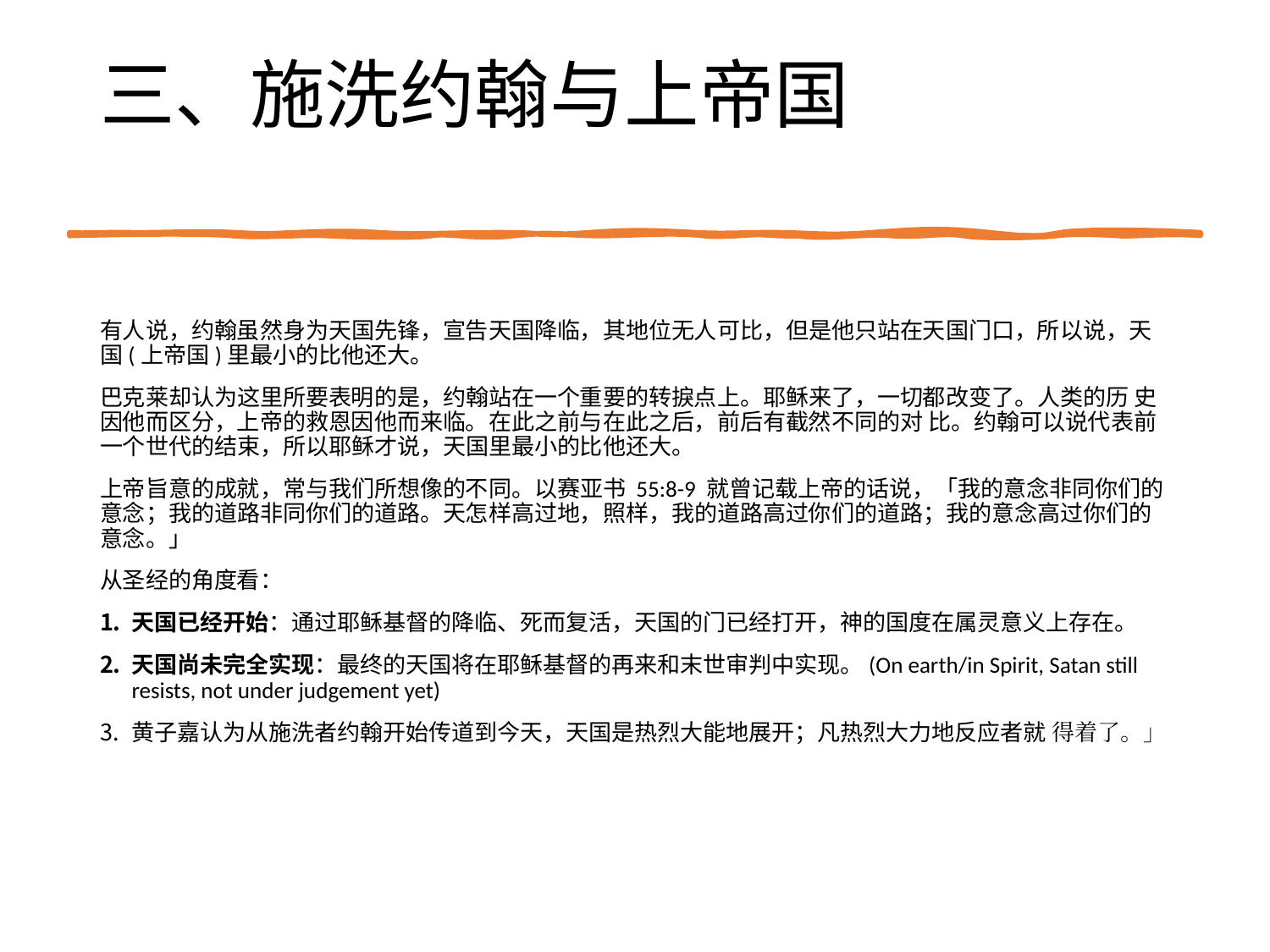

# 三、施洗约翰与上帝国

有人说，约翰虽然身为天国先锋，宣告天国降临，其地位无人可比，但是他只站在天国门口，所以说，天国(上帝国)里最小的比他还大。
巴克莱却认为这里所要表明的是，约翰站在一个重要的转捩点上。耶稣来了，一切都改变了。人类的历 史因他而区分，上帝的救恩因他而来临。在此之前与在此之后，前后有截然不同的对 比。约翰可以说代表前一个世代的结束，所以耶稣才说，天国里最小的比他还大。
上帝旨意的成就，常与我们所想像的不同。以赛亚书 55:8-9 就曾记载上帝的话说，「我的意念非同你们的意念；我的道路非同你们的道路。天怎样高过地，照样，我的道路高过你们的道路；我的意念高过你们的意念。」
从圣经的角度看：
天国已经开始：通过耶稣基督的降临、死而复活，天国的门已经打开，神的国度在属灵意义上存在。
天国尚未完全实现：最终的天国将在耶稣基督的再来和末世审判中实现。(On earth/in Spirit, Satan still resists, not under judgement yet)
黄子嘉认为从施洗者约翰开始传道到今天，天国是热烈大能地展开；凡热烈大力地反应者就 得着了。」